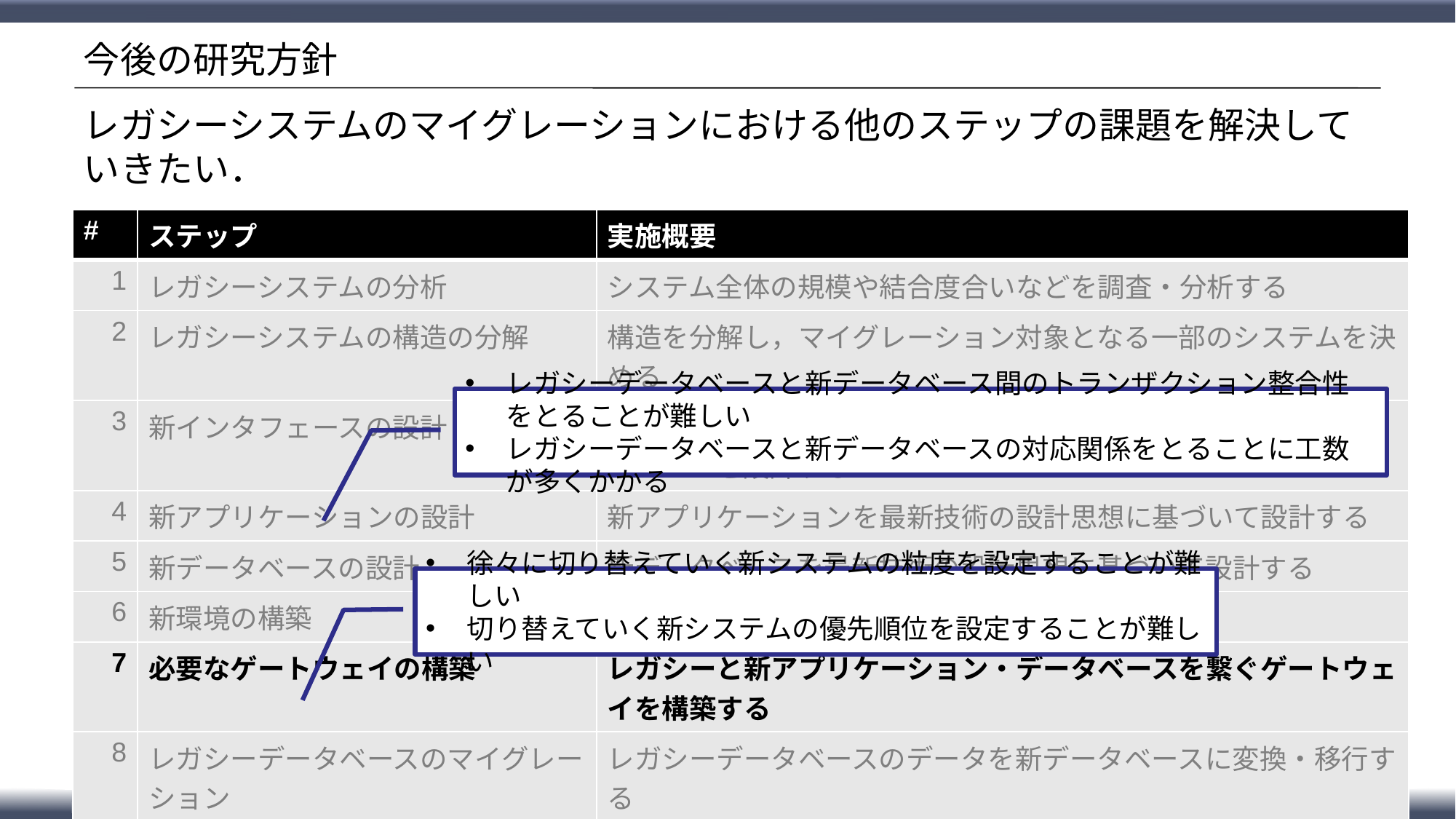

# 今後の研究方針
レガシーシステムのマイグレーションにおける他のステップの課題を解決していきたい．
| # | ステップ | 実施概要 |
| --- | --- | --- |
| 1 | レガシーシステムの分析 | システム全体の規模や結合度合いなどを調査・分析する |
| 2 | レガシーシステムの構造の分解 | 構造を分解し，マイグレーション対象となる一部のシステムを決める |
| 3 | 新インタフェースの設計 | レガシーアプリケーションと新アプリケーション間のインタフェースを設計する |
| 4 | 新アプリケーションの設計 | 新アプリケーションを最新技術の設計思想に基づいて設計する |
| 5 | 新データベースの設計 | 新データベースを最新技術の設計思想に基づいて設計する |
| 6 | 新環境の構築 | HWやMWなどを最新技術を用いて構築する |
| 7 | 必要なゲートウェイの構築 | レガシーと新アプリケーション・データベースを繋ぐゲートウェイを構築する |
| 8 | レガシーデータベースのマイグレーション | レガシーデータベースのデータを新データベースに変換・移行する |
| 9 | レガシーアプリケーションのマイグレーション | レガシーアプリケーションのソースコードを変換・移行する |
| 10 | レガシーインタフェースのマイグレーション | レガシーインタフェースを変換・移行する |
| 11 | 新システムへの切り替え | 新システムを稼働させ，レガシーシステムを停止する |
レガシーデータベースと新データベース間のトランザクション整合性をとることが難しい
レガシーデータベースと新データベースの対応関係をとることに工数が多くかかる
徐々に切り替えていく新システムの粒度を設定することが難しい
切り替えていく新システムの優先順位を設定することが難しい
46